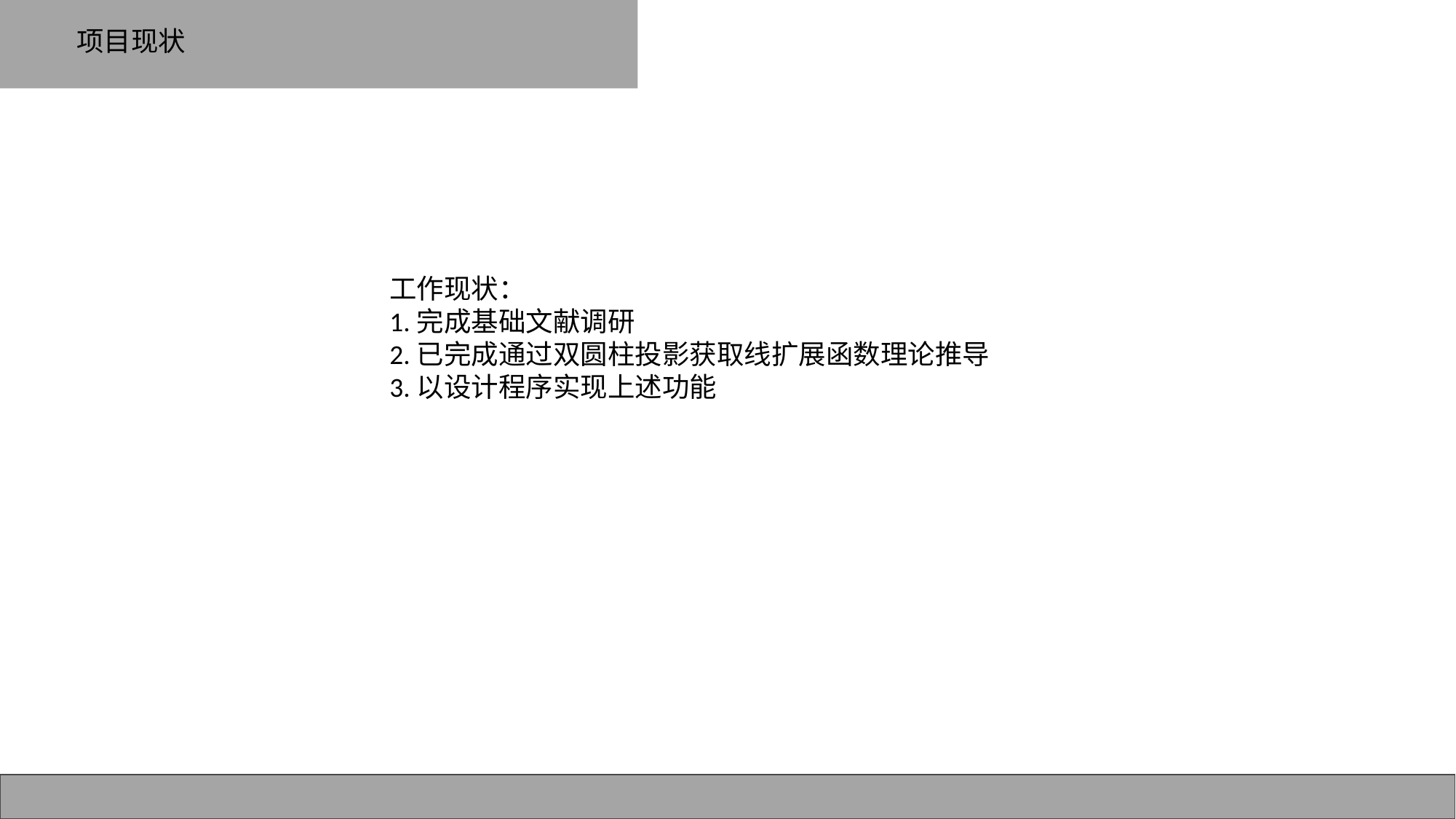

项目现状
工作现状：
1.完成基础文献调研
2.已完成通过双圆柱投影获取线扩展函数理论推导
3.以设计程序实现上述功能